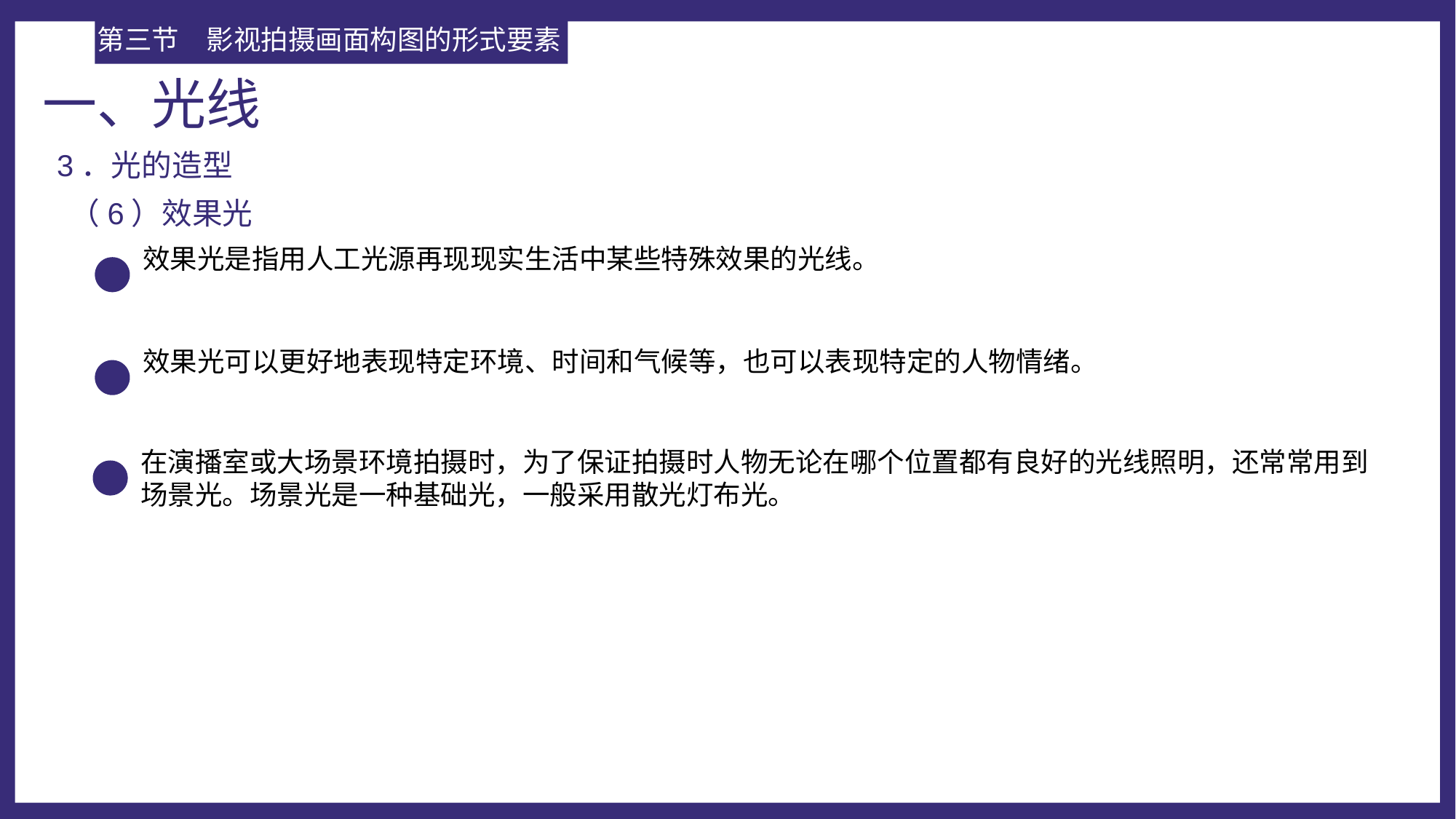

第三节	影视拍摄画面构图的形式要素
一、光线
3．光的造型
（6）效果光
效果光是指用人工光源再现现实生活中某些特殊效果的光线。

效果光可以更好地表现特定环境、时间和气候等，也可以表现特定的人物情绪。

在演播室或大场景环境拍摄时，为了保证拍摄时人物无论在哪个位置都有良好的光线照明，还常常用到场景光。场景光是一种基础光，一般采用散光灯布光。